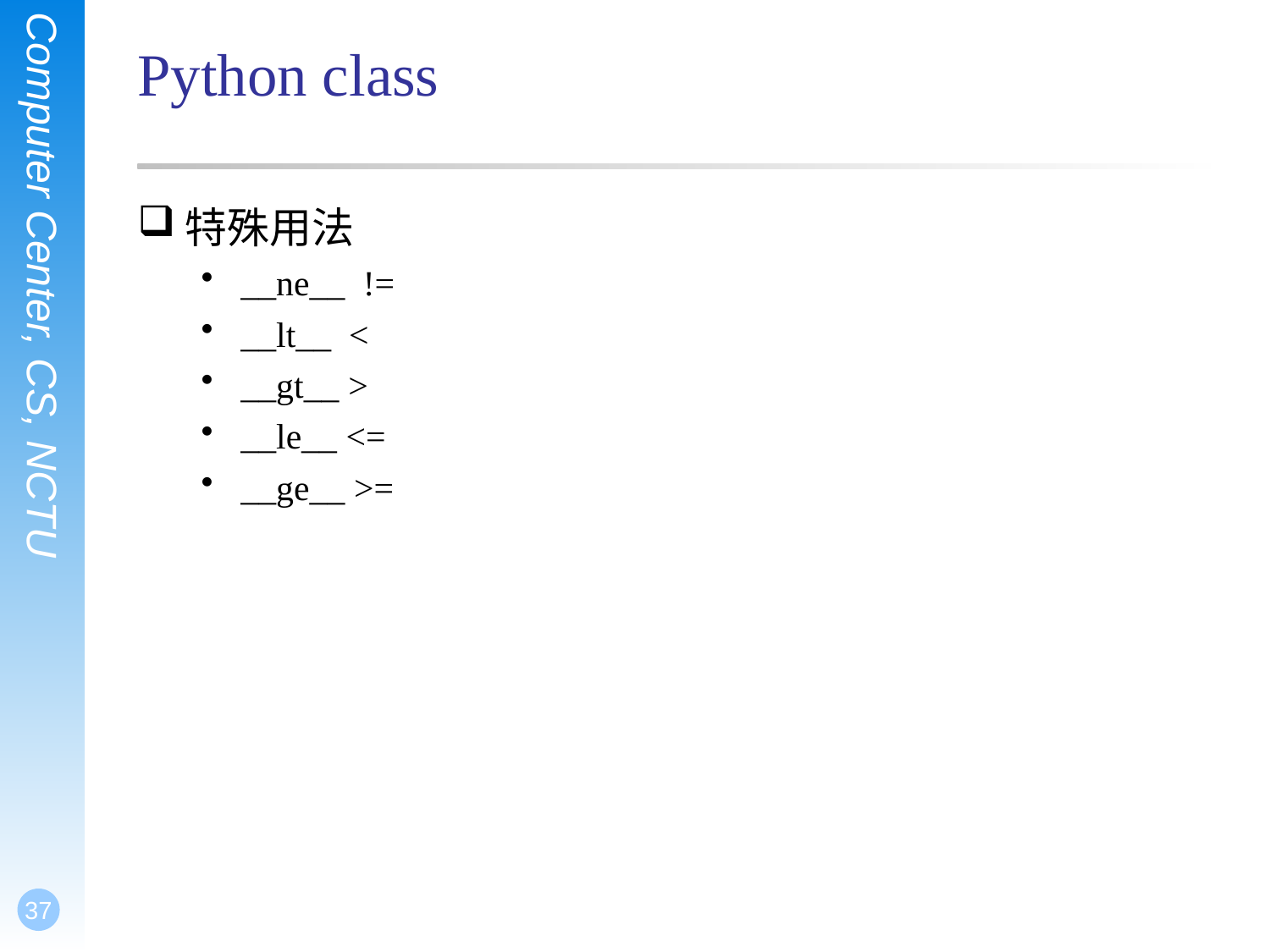

# Python class
特殊用法
__ne__  !=
__lt__  <
__gt__ >
__le__ <=
__ge__ >=